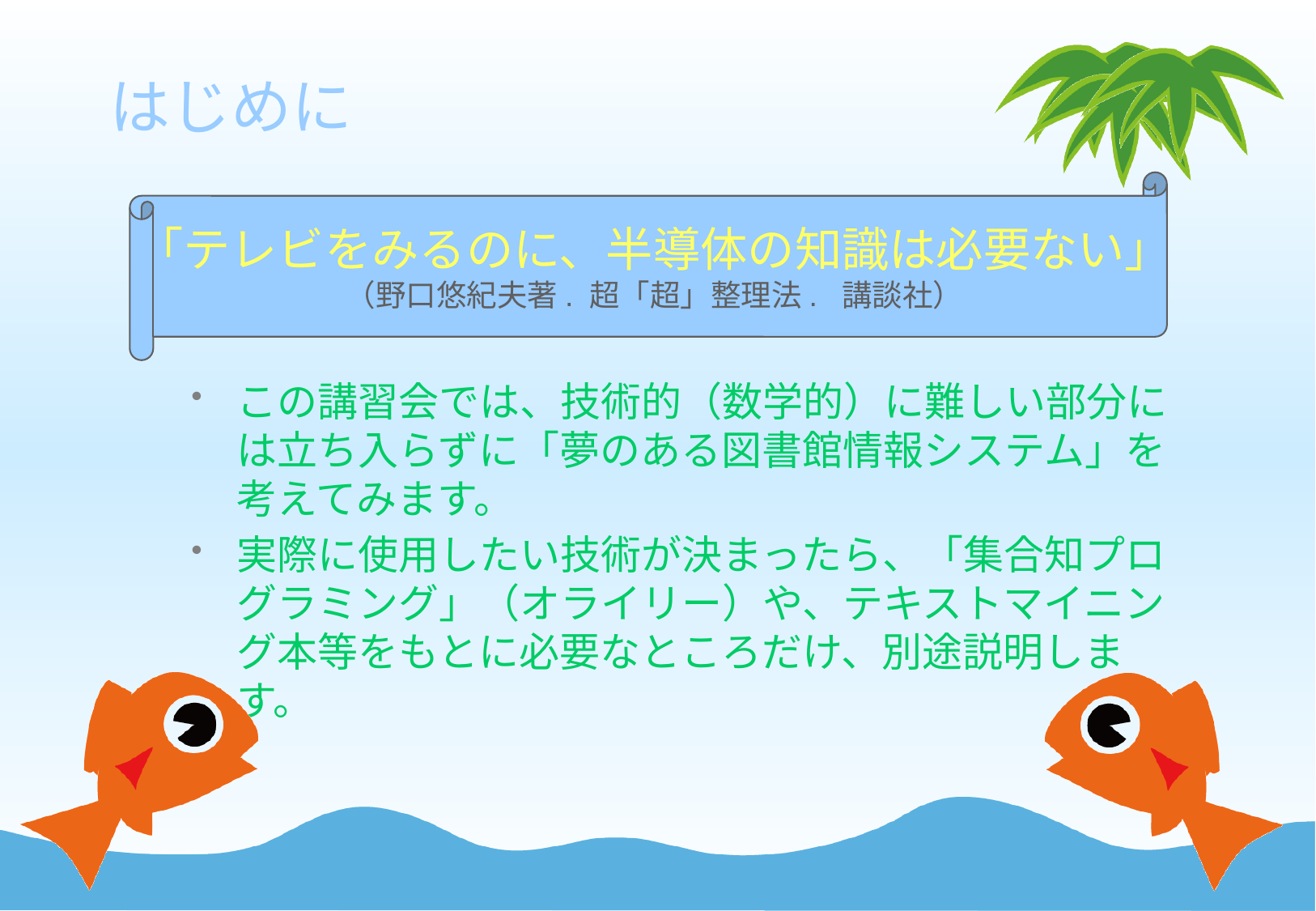

# はじめに
「テレビをみるのに、半導体の知識は必要ない」
（野口悠紀夫著. 超「超」整理法.  講談社）
この講習会では、技術的（数学的）に難しい部分には立ち入らずに「夢のある図書館情報システム」を考えてみます。
実際に使用したい技術が決まったら、「集合知プログラミング」（オライリー）や、テキストマイニング本等をもとに必要なところだけ、別途説明します。